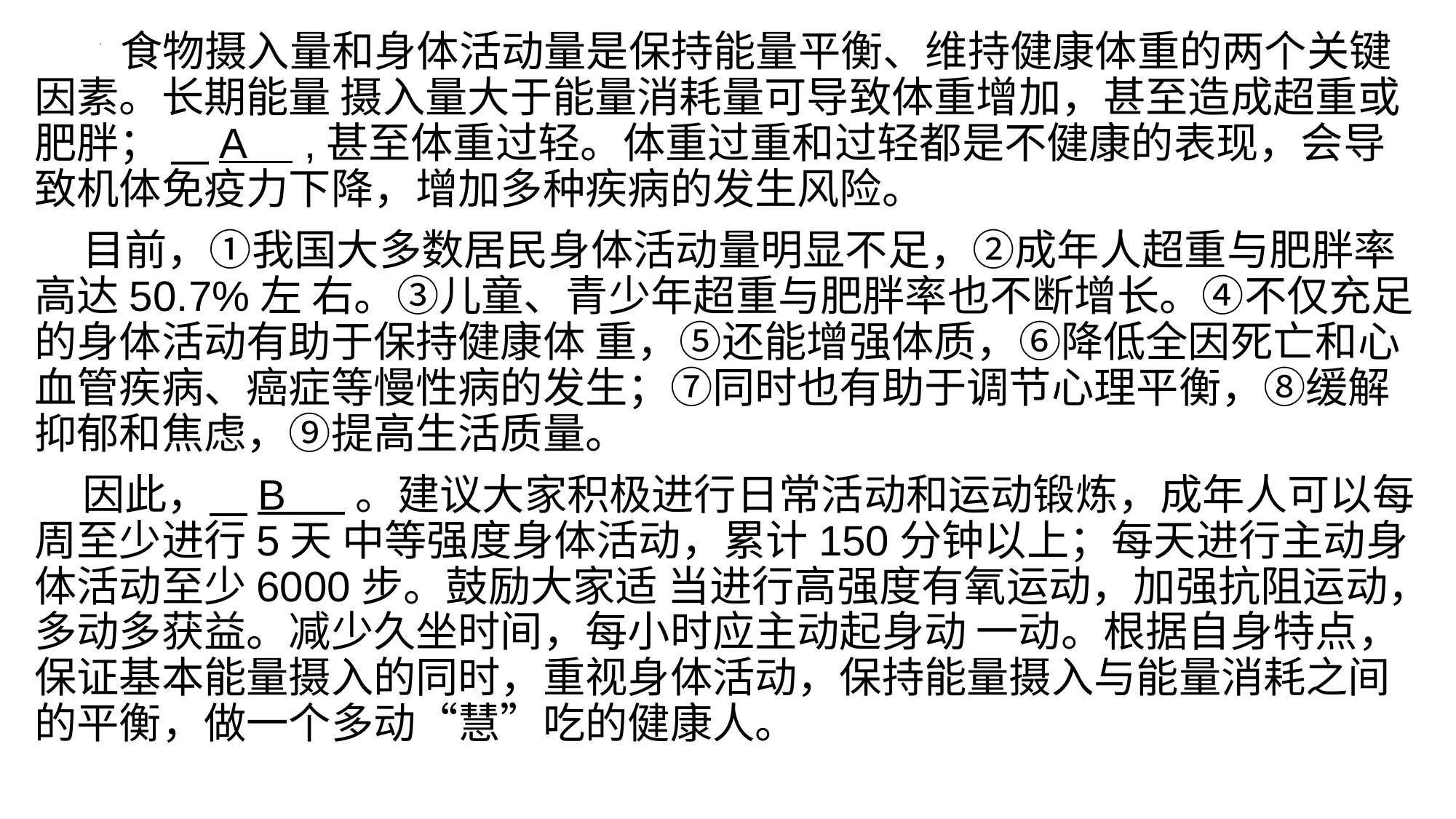

食物摄入量和身体活动量是保持能量平衡、维持健康体重的两个关键因素。长期能量 摄入量大于能量消耗量可导致体重增加，甚至造成超重或肥胖；     A     ,甚至体重过轻。体重过重和过轻都是不健康的表现，会导致机体免疫力下降，增加多种疾病的发生风险。
    目前，①我国大多数居民身体活动量明显不足，②成年人超重与肥胖率高达50.7%左 右。③儿童、青少年超重与肥胖率也不断增长。④不仅充足的身体活动有助于保持健康体 重，⑤还能增强体质，⑥降低全因死亡和心血管疾病、癌症等慢性病的发生；⑦同时也有助于调节心理平衡，⑧缓解抑郁和焦虑，⑨提高生活质量。
    因此，    B     。建议大家积极进行日常活动和运动锻炼，成年人可以每周至少进行5天 中等强度身体活动，累计150分钟以上；每天进行主动身体活动至少6000步。鼓励大家适 当进行高强度有氧运动，加强抗阻运动，多动多获益。减少久坐时间，每小时应主动起身动 一动。根据自身特点，保证基本能量摄入的同时，重视身体活动，保持能量摄入与能量消耗之间的平衡，做一个多动“慧”吃的健康人。